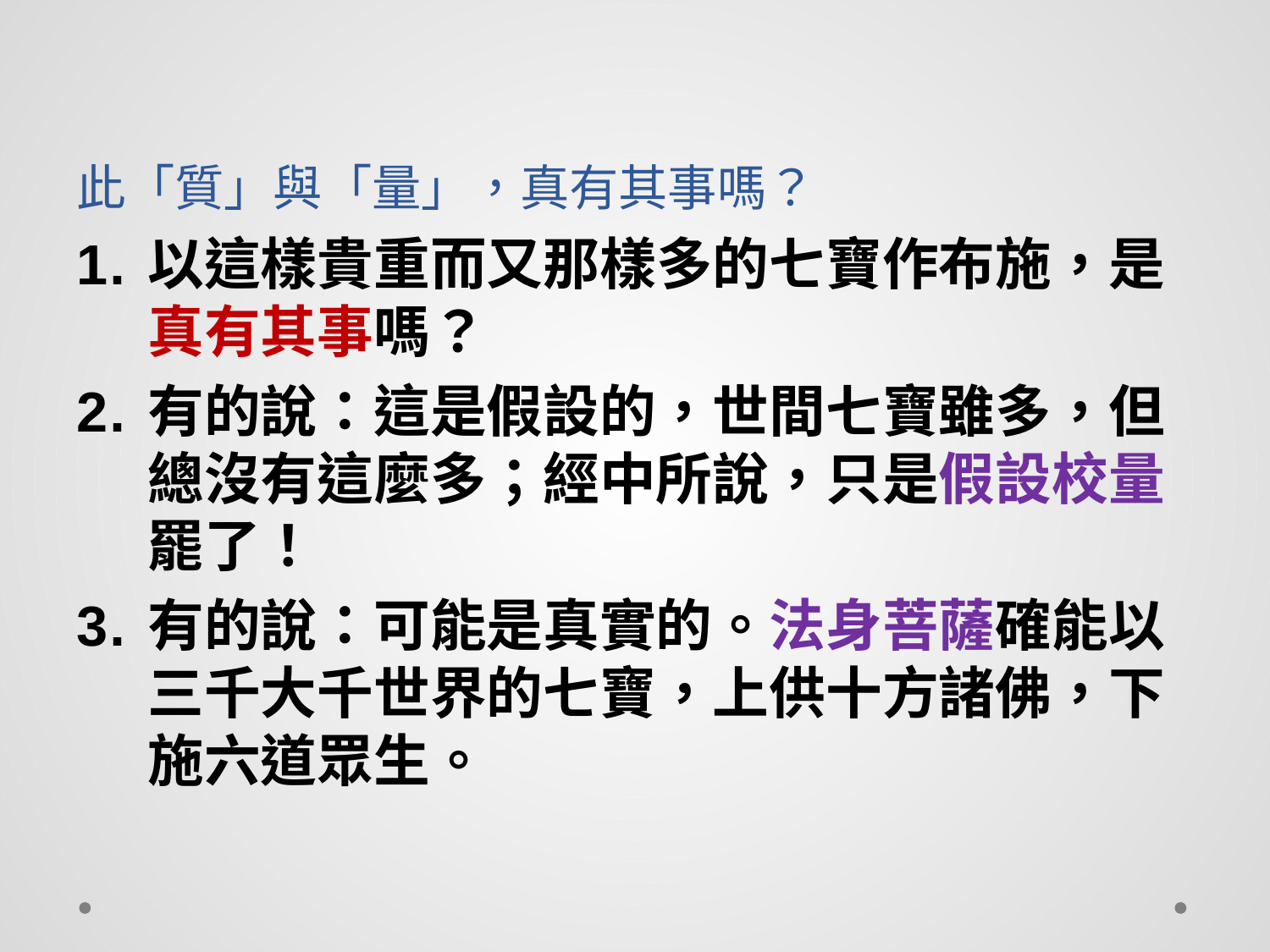

# 此「質」與「量」，真有其事嗎？
以這樣貴重而又那樣多的七寶作布施，是真有其事嗎？
有的說：這是假設的，世間七寶雖多，但總沒有這麼多；經中所說，只是假設校量罷了！
有的說：可能是真實的。法身菩薩確能以三千大千世界的七寶，上供十方諸佛，下施六道眾生。